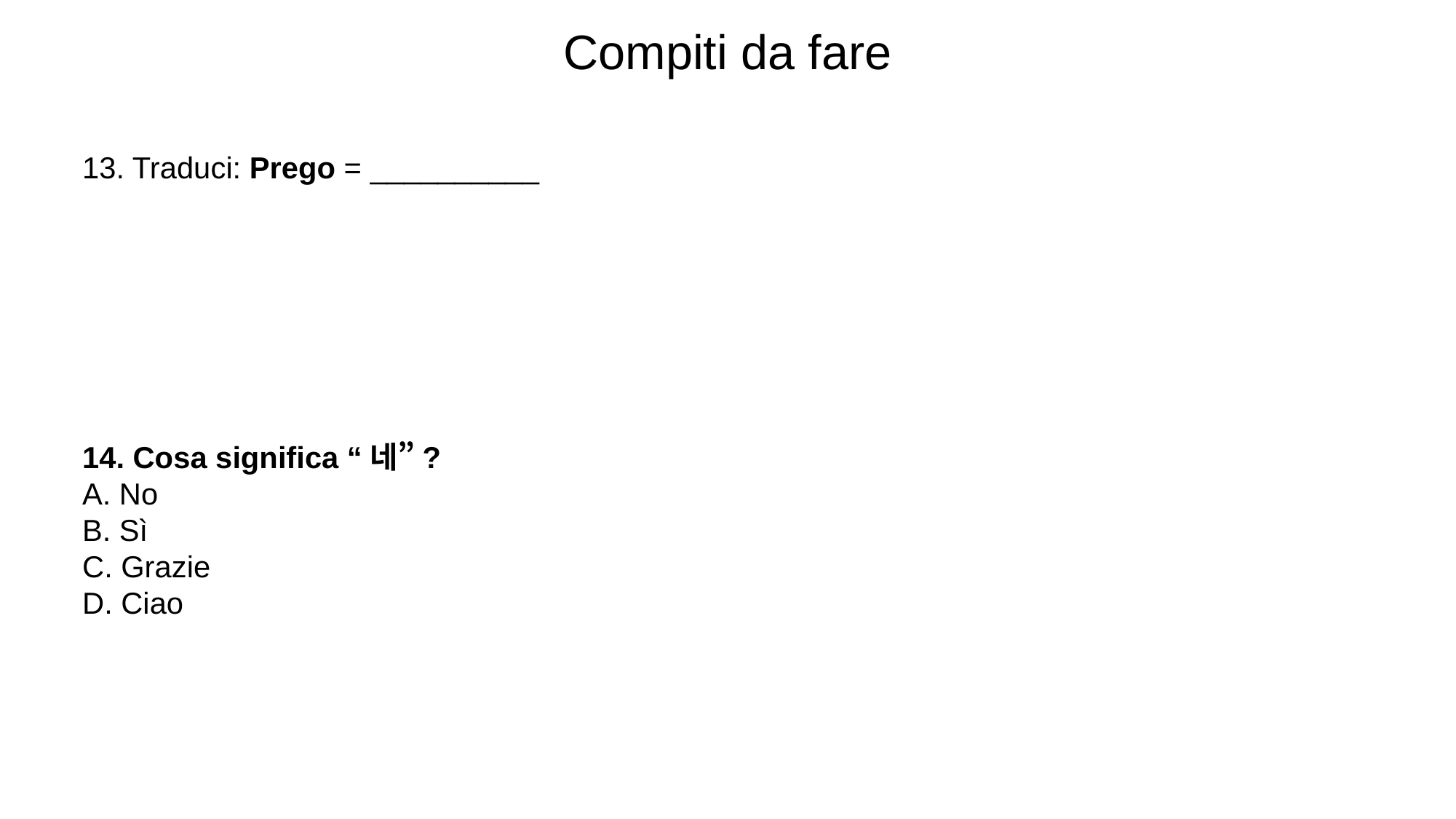

# Compiti da fare
13. Traduci: Prego = __________
14. Cosa significa “네”?
A. No
B. Sì
C. Grazie
D. Ciao